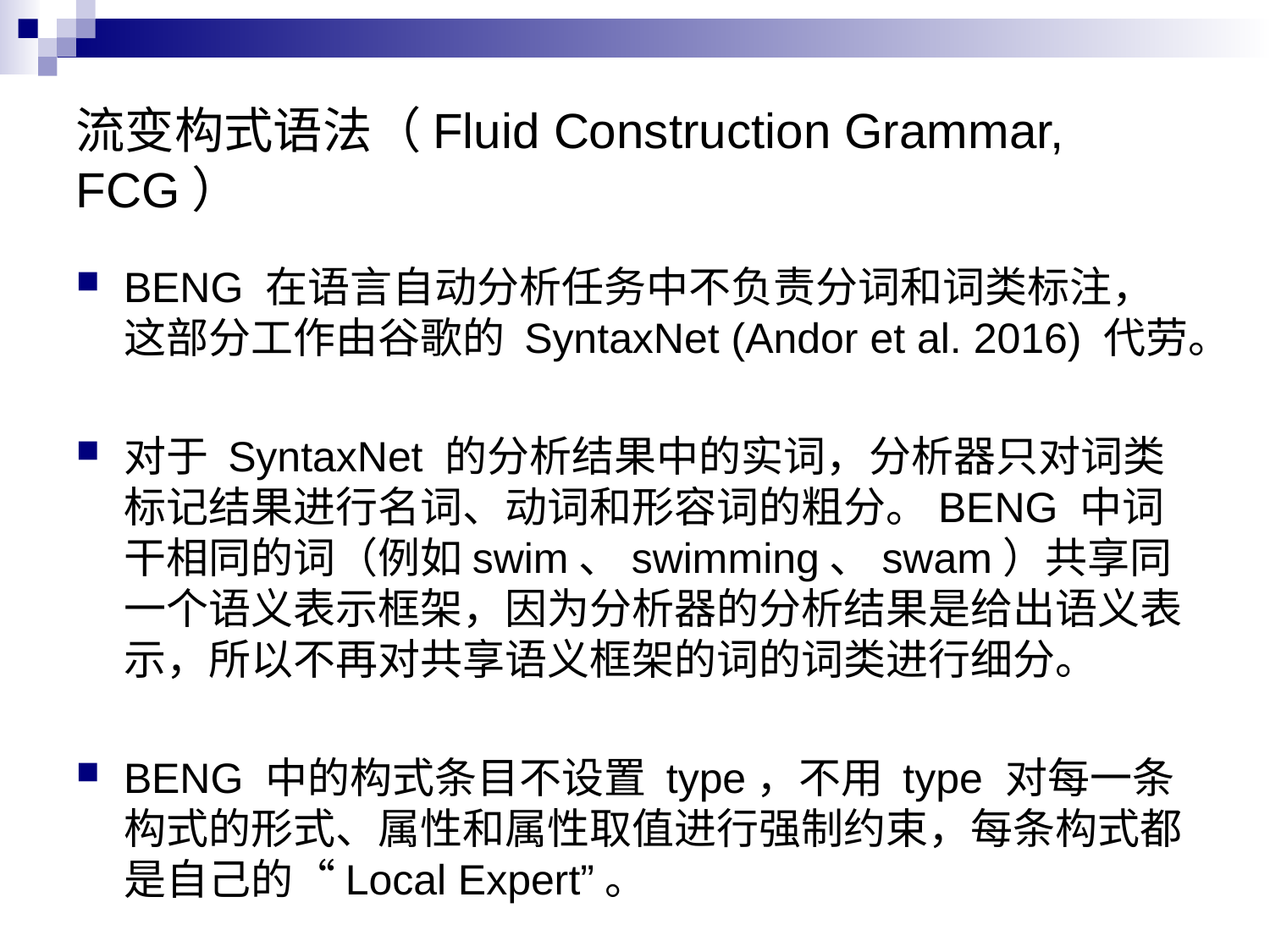

# 流变构式语法（Fluid Construction Grammar, FCG）
BENG 在语言自动分析任务中不负责分词和词类标注，这部分工作由谷歌的 SyntaxNet (Andor et al. 2016) 代劳。

对于 SyntaxNet 的分析结果中的实词，分析器只对词类标记结果进行名词、动词和形容词的粗分。BENG 中词干相同的词（例如swim、swimming、swam）共享同一个语义表示框架，因为分析器的分析结果是给出语义表示，所以不再对共享语义框架的词的词类进行细分。

BENG 中的构式条目不设置 type，不用 type 对每一条构式的形式、属性和属性取值进行强制约束，每条构式都是自己的“Local Expert”。